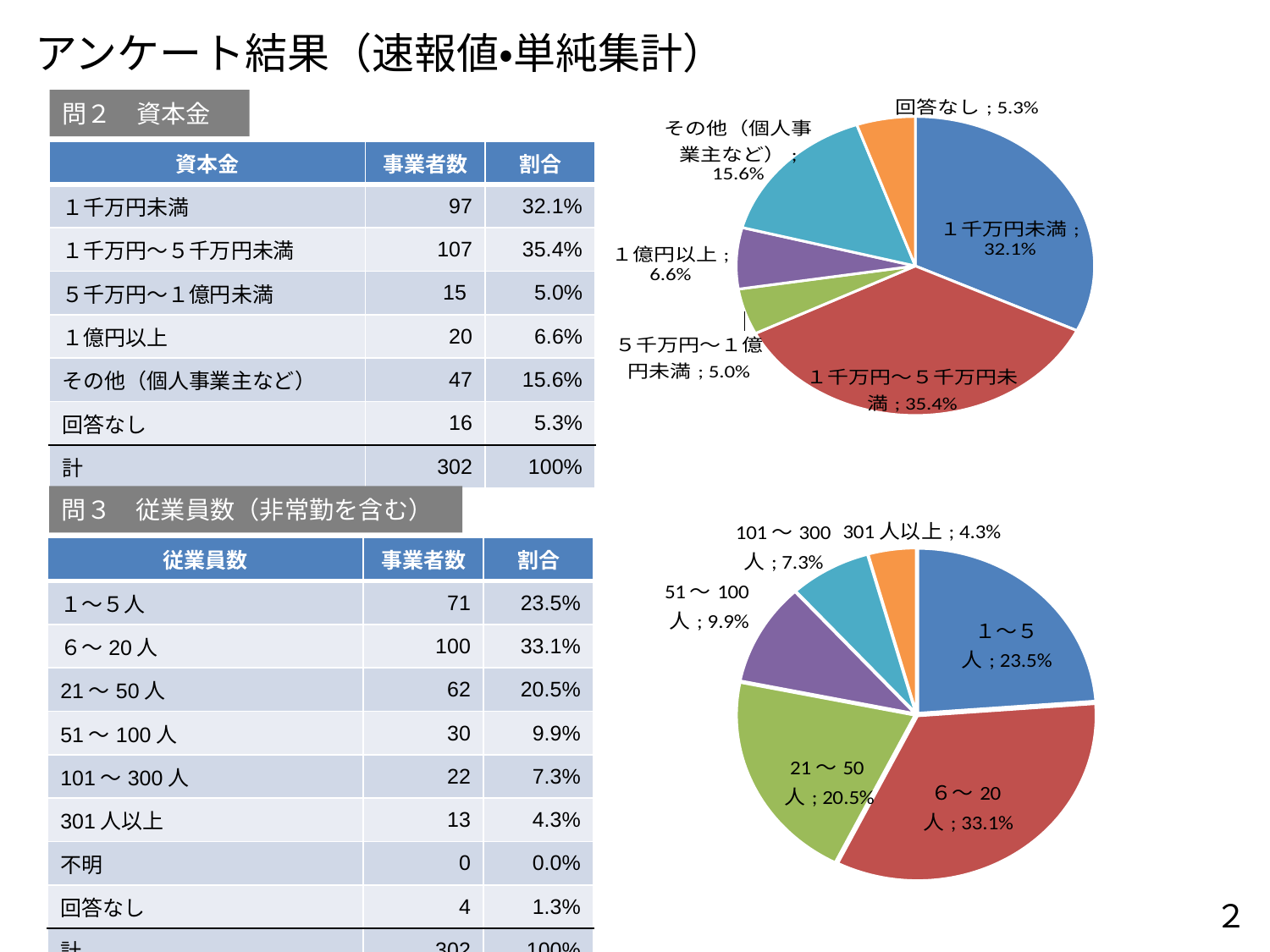

アンケート結果（速報値・単純集計）

### Chart

| Category | 割合 |
|---|---|
| １千万円未満 | 0.3211920529801324 |
| １千万円～５千万円未満 | 0.3543046357615894 |
| ５千万円～１億円未満 | 0.04966887417218543 |
| １億円以上 | 0.06622516556291391 |
| その他（個人事業主など） | 0.15562913907284767 |
| 回答なし | 0.052980132450331126 |

問２　資本金
| 資本金 | 事業者数 | 割合 |
| --- | --- | --- |
| １千万円未満 | 97 | 32.1% |
| １千万円～５千万円未満 | 107 | 35.4% |
| ５千万円～１億円未満 | 15 | 5.0% |
| １億円以上 | 20 | 6.6% |
| その他（個人事業主など） | 47 | 15.6% |
| 回答なし | 16 | 5.3% |
| 計 | 302 | 100% |
問３　従業員数（非常勤を含む）

### Chart

| Category | 割合 |
|---|---|
| １～５人 | 0.23509933774834438 |
| ６～20人 | 0.33112582781456956 |
| 21～50人 | 0.2052980132450331 |
| 51～100人 | 0.09933774834437085 |
| 101～300人 | 0.0728476821192053 |
| 301人以上 | 0.04304635761589404 |
| 従業員数 | 事業者数 | 割合 |
| --- | --- | --- |
| １～５人 | 71 | 23.5% |
| ６～20人 | 100 | 33.1% |
| 21～50人 | 62 | 20.5% |
| 51～100人 | 30 | 9.9% |
| 101～300人 | 22 | 7.3% |
| 301人以上 | 13 | 4.3% |
| 不明 | 0 | 0.0% |
| 回答なし | 4 | 1.3% |
| 計 | 302 | 100% |
２